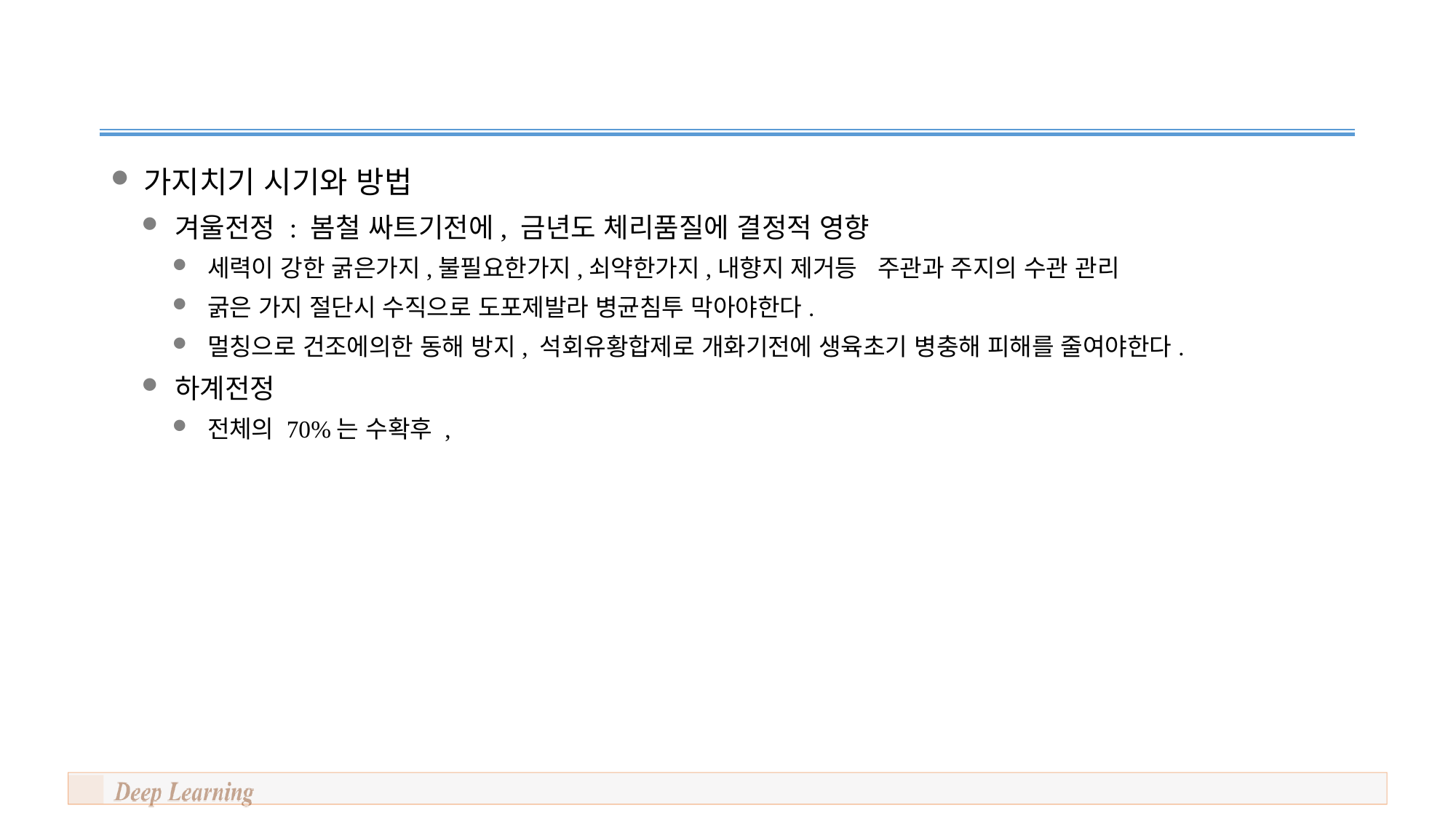

#
가지치기 시기와 방법
겨울전정 : 봄철 싸트기전에, 금년도 체리품질에 결정적 영향
세력이 강한 굵은가지,불필요한가지,쇠약한가지,내향지 제거등   주관과 주지의 수관 관리
굵은 가지 절단시 수직으로 도포제발라 병균침투 막아야한다.
멀칭으로 건조에의한 동해 방지, 석회유황합제로 개화기전에 생육초기 병충해 피해를 줄여야한다.
하계전정
전체의 70%는 수확후 ,